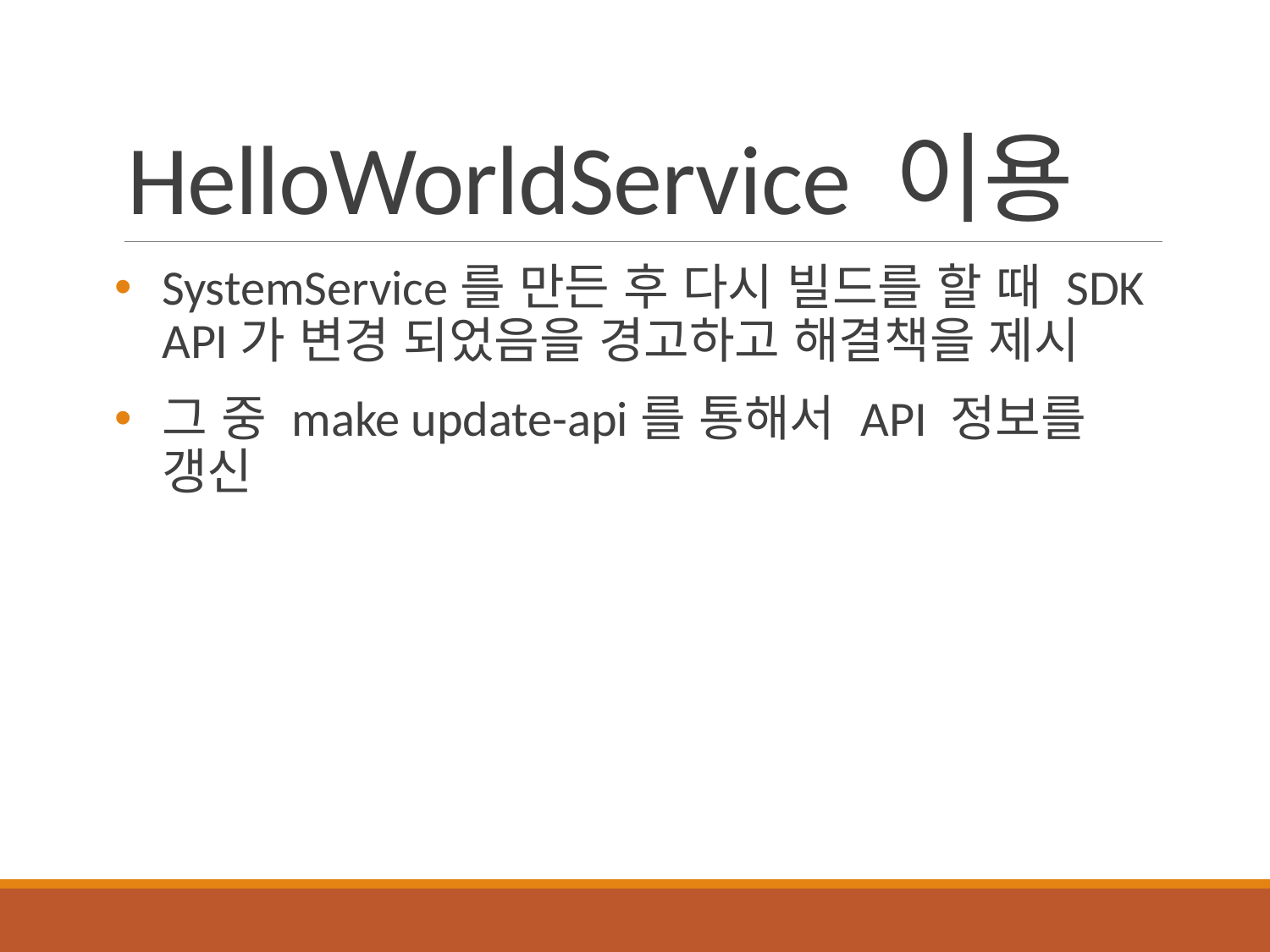

# HelloWorldService 이용
SystemService를 만든 후 다시 빌드를 할 때 SDK API가 변경 되었음을 경고하고 해결책을 제시
그 중 make update-api를 통해서 API 정보를 갱신